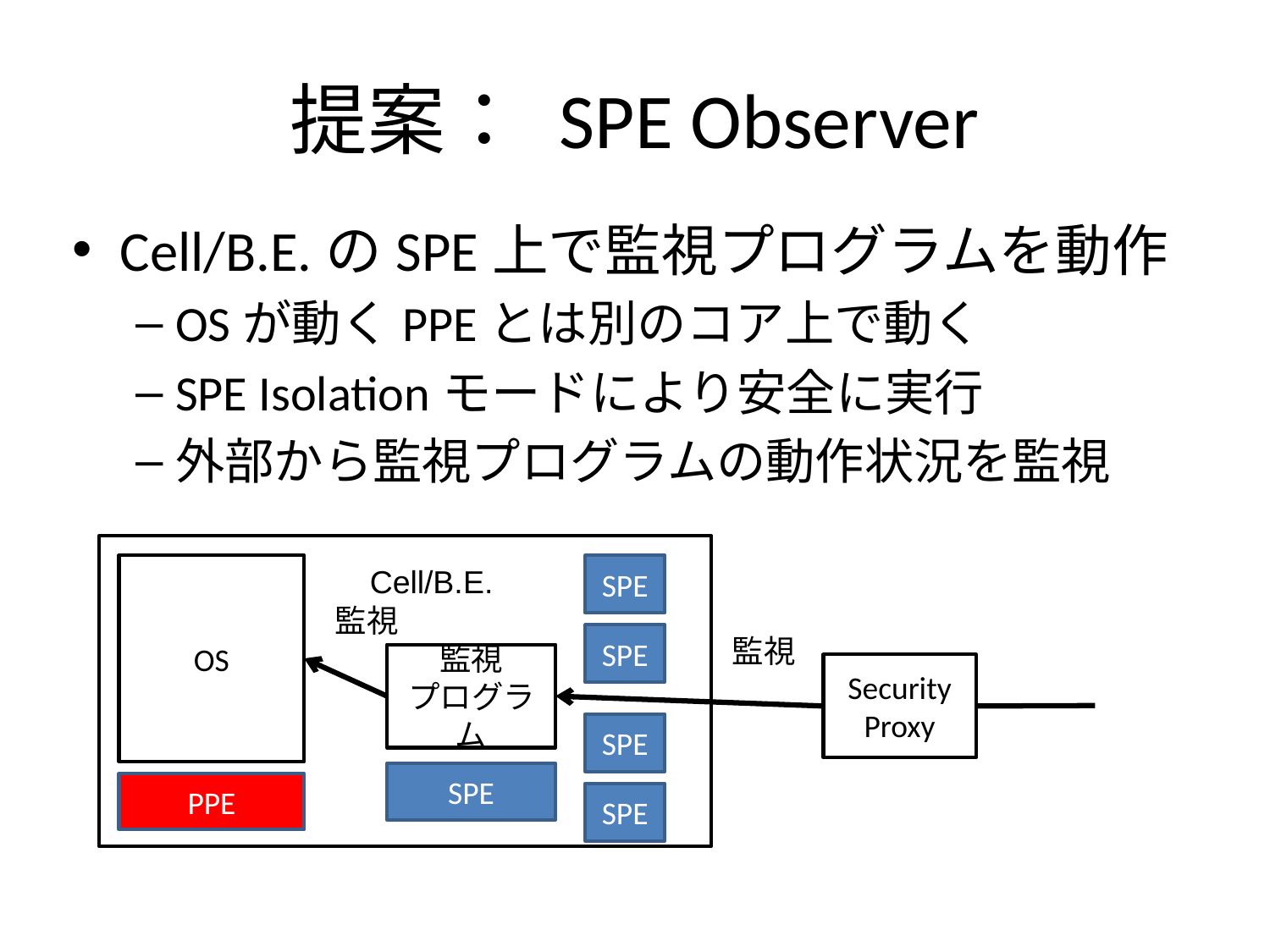

# 提案： SPE Observer
Cell/B.E.のSPE上で監視プログラムを動作
OSが動くPPEとは別のコア上で動く
SPE Isolationモードにより安全に実行
外部から監視プログラムの動作状況を監視

OS
Cell/B.E.
SPE
監視
SPE
監視
監視
プログラム
Security
Proxy
SPE
SPE
PPE
SPE